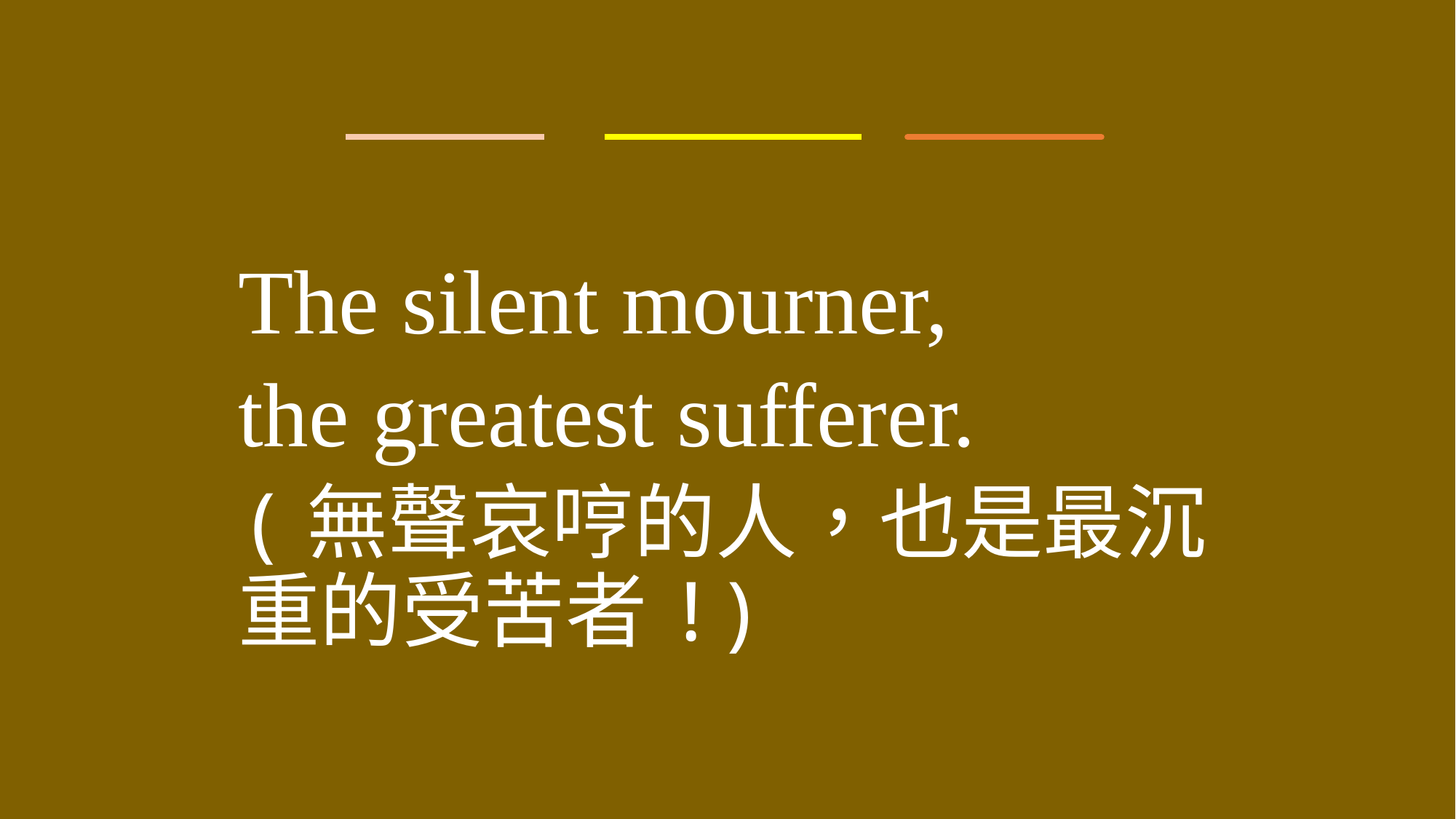

The silent mourner,
the greatest sufferer.
(無聲哀哼的人，也是最沉重的受苦者!)